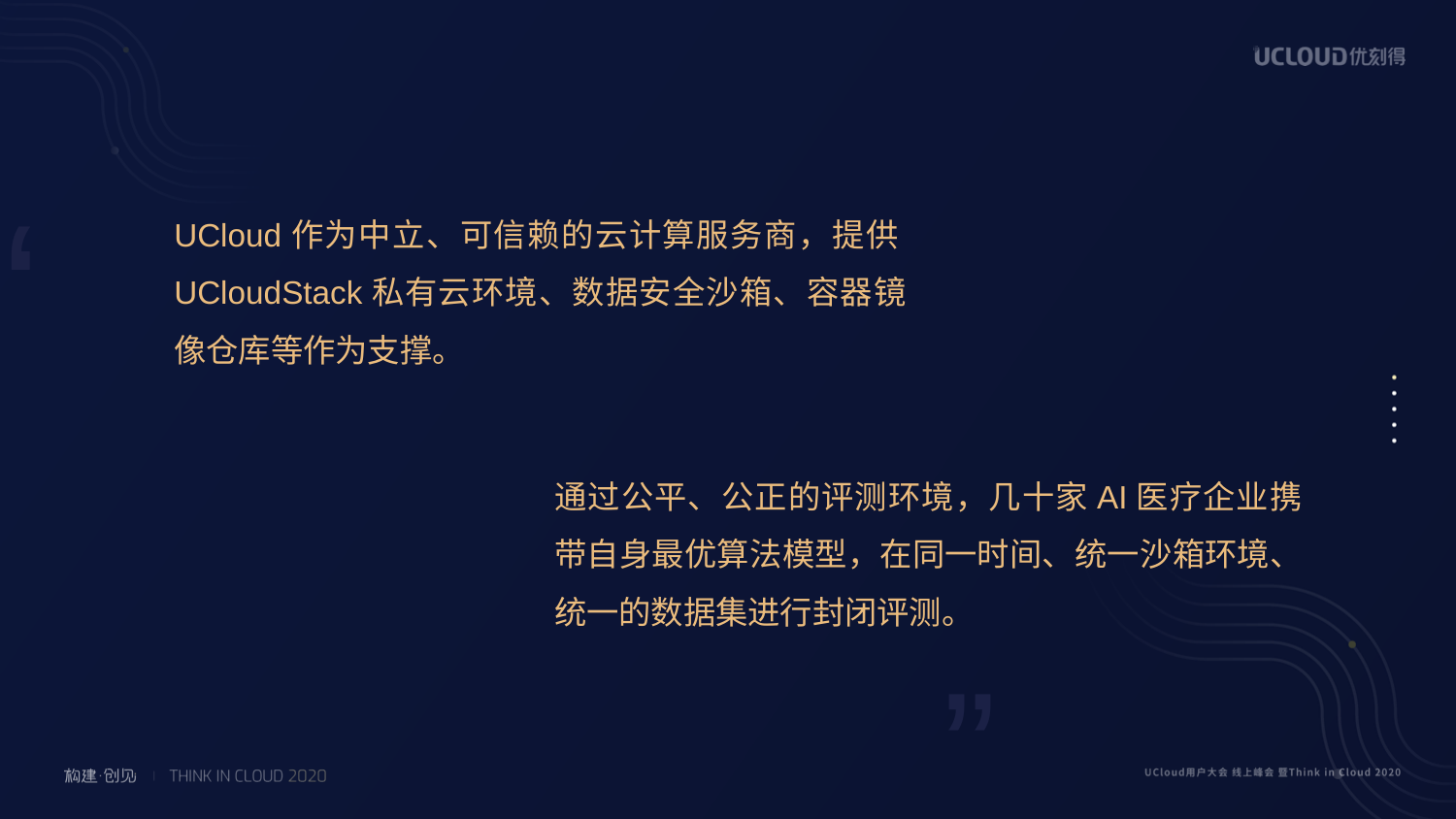

“
UCloud作为中立、可信赖的云计算服务商，提供UCloudStack私有云环境、数据安全沙箱、容器镜像仓库等作为支撑。
通过公平、公正的评测环境，几十家AI医疗企业携带自身最优算法模型，在同一时间、统一沙箱环境、统一的数据集进行封闭评测。
”